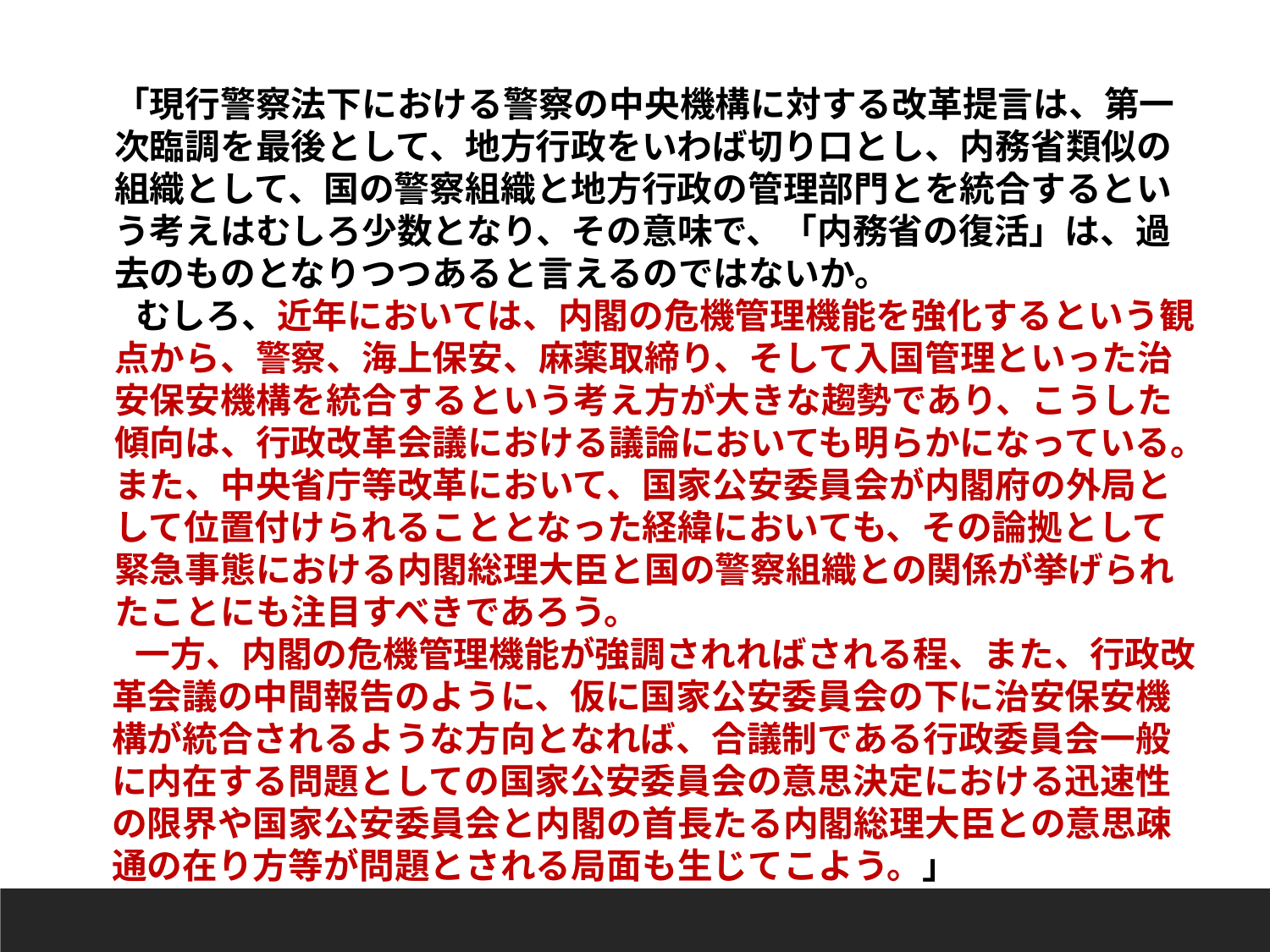

「現行警察法下における警察の中央機構に対する改革提言は、第一次臨調を最後として、地方行政をいわば切り口とし、内務省類似の組織として、国の警察組織と地方行政の管理部門とを統合するという考えはむしろ少数となり、その意味で、「内務省の復活」は、過去のものとなりつつあると言えるのではないか。
むしろ、近年においては、内閣の危機管理機能を強化するという観点から、警察、海上保安、麻薬取締り、そして入国管理といった治安保安機構を統合するという考え方が大きな趨勢であり、こうした傾向は、行政改革会議における議論においても明らかになっている。また、中央省庁等改革において、国家公安委員会が内閣府の外局として位置付けられることとなった経緯においても、その論拠として緊急事態における内閣総理大臣と国の警察組織との関係が挙げられたことにも注目すべきであろう。
一方、内閣の危機管理機能が強調されればされる程、また、行政改革会議の中間報告のように、仮に国家公安委員会の下に治安保安機構が統合されるような方向となれば、合議制である行政委員会一般に内在する問題としての国家公安委員会の意思決定における迅速性の限界や国家公安委員会と内閣の首長たる内閣総理大臣との意思疎通の在り方等が問題とされる局面も生じてこよう。」